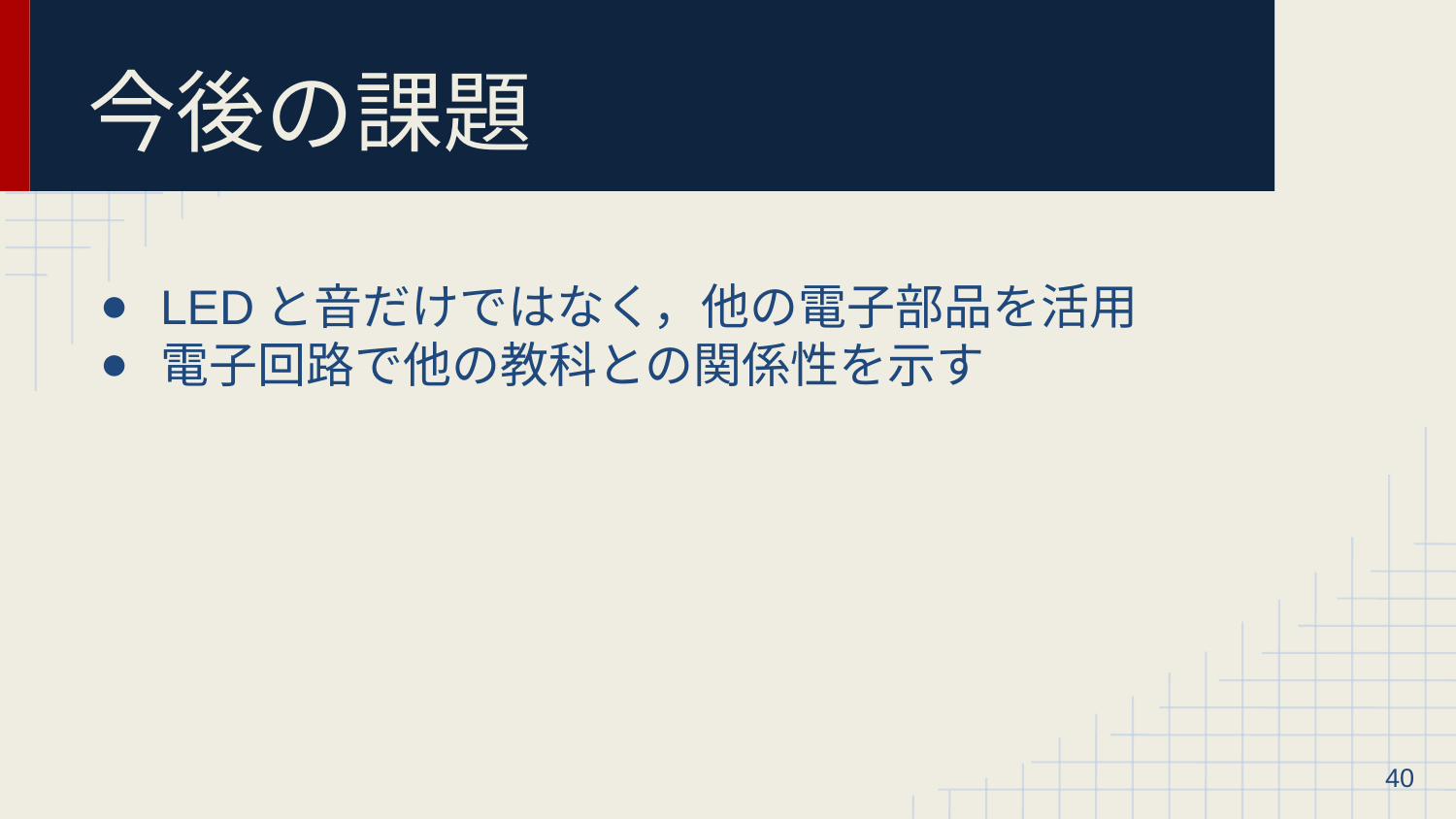

# 今後の課題

LEDと音だけではなく，他の電子部品を活用
電子回路で他の教科との関係性を示す

40